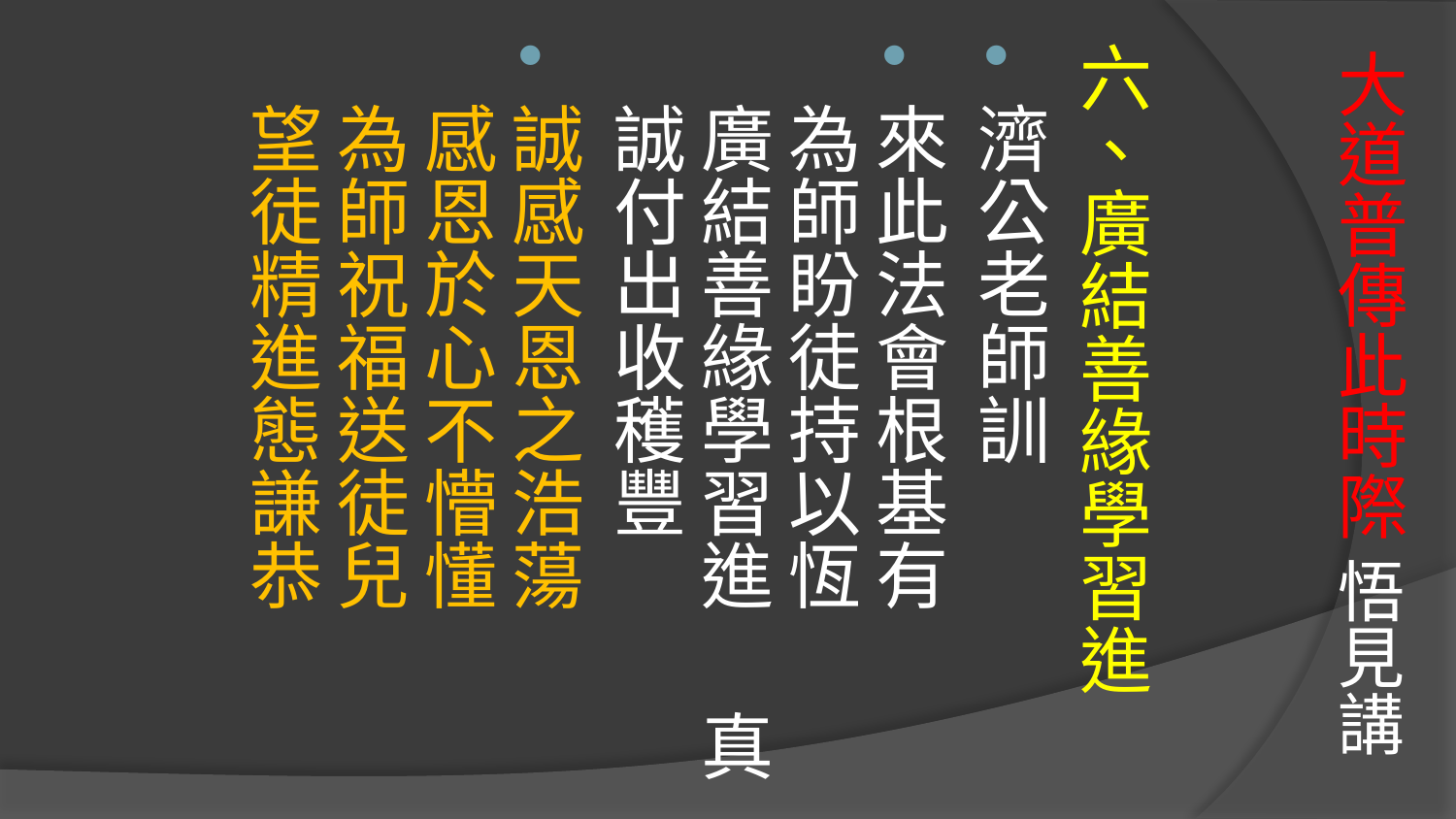

# 大道普傳此時際 悟見講
六、廣結善緣學習進
濟公老師訓
來此法會根基有        為師盼徒持以恆
廣結善緣學習進      真誠付出收穫豐
誠感天恩之浩蕩        感恩於心不懵懂
為師祝福送徒兒       望徒精進態謙恭